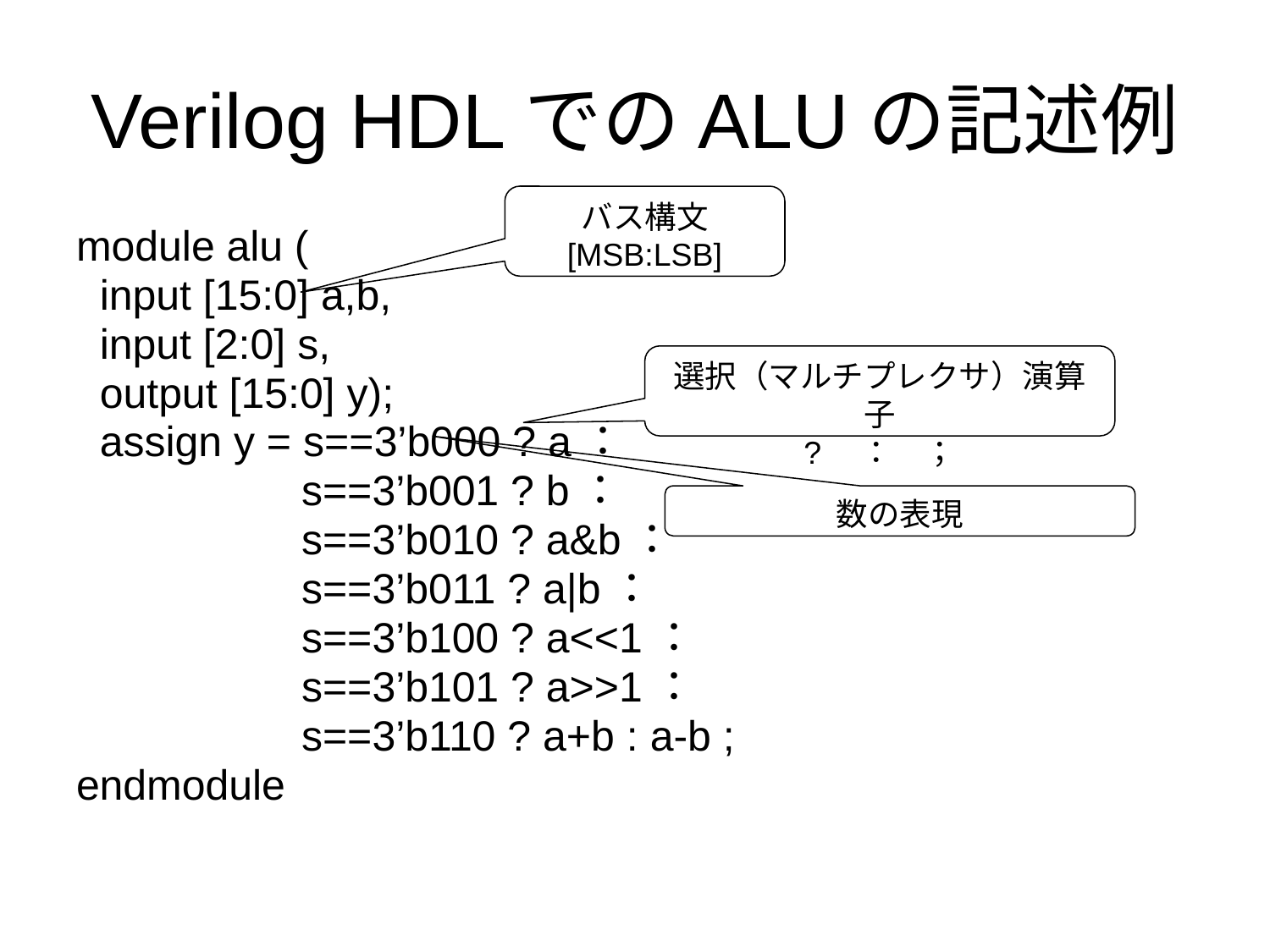

# Verilog HDLでのALUの記述例
バス構文
[MSB:LSB]
module alu (
  input [15:0] a,b,
  input [2:0] s,
  output [15:0] y);
  assign y = s==3’b000 ? a：
                   s==3’b001 ? b：
                   s==3’b010 ? a&b：
                   s==3’b011 ? a|b：
                   s==3’b100 ? a<<1：
                   s==3’b101 ? a>>1：
                   s==3’b110 ? a+b : a-b ;
endmodule
選択（マルチプレクサ）演算子
?　：　；

数の表現